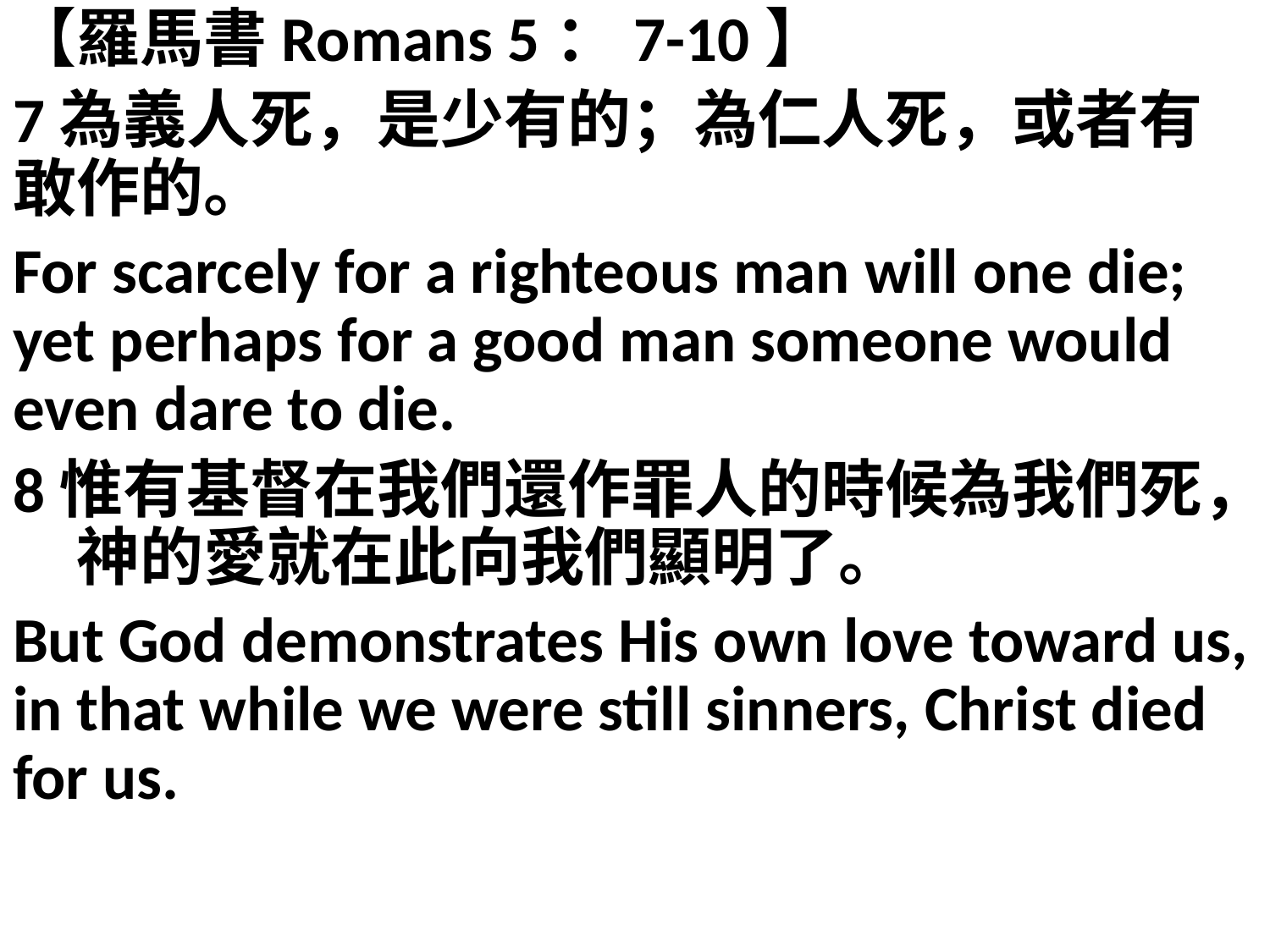

【羅馬書Romans 5：7-10】
7為義人死，是少有的；為仁人死，或者有敢作的。
For scarcely for a righteous man will one die; yet perhaps for a good man someone would even dare to die.
8惟有基督在我們還作罪人的時候為我們死，　神的愛就在此向我們顯明了。
But God demonstrates His own love toward us, in that while we were still sinners, Christ died for us.